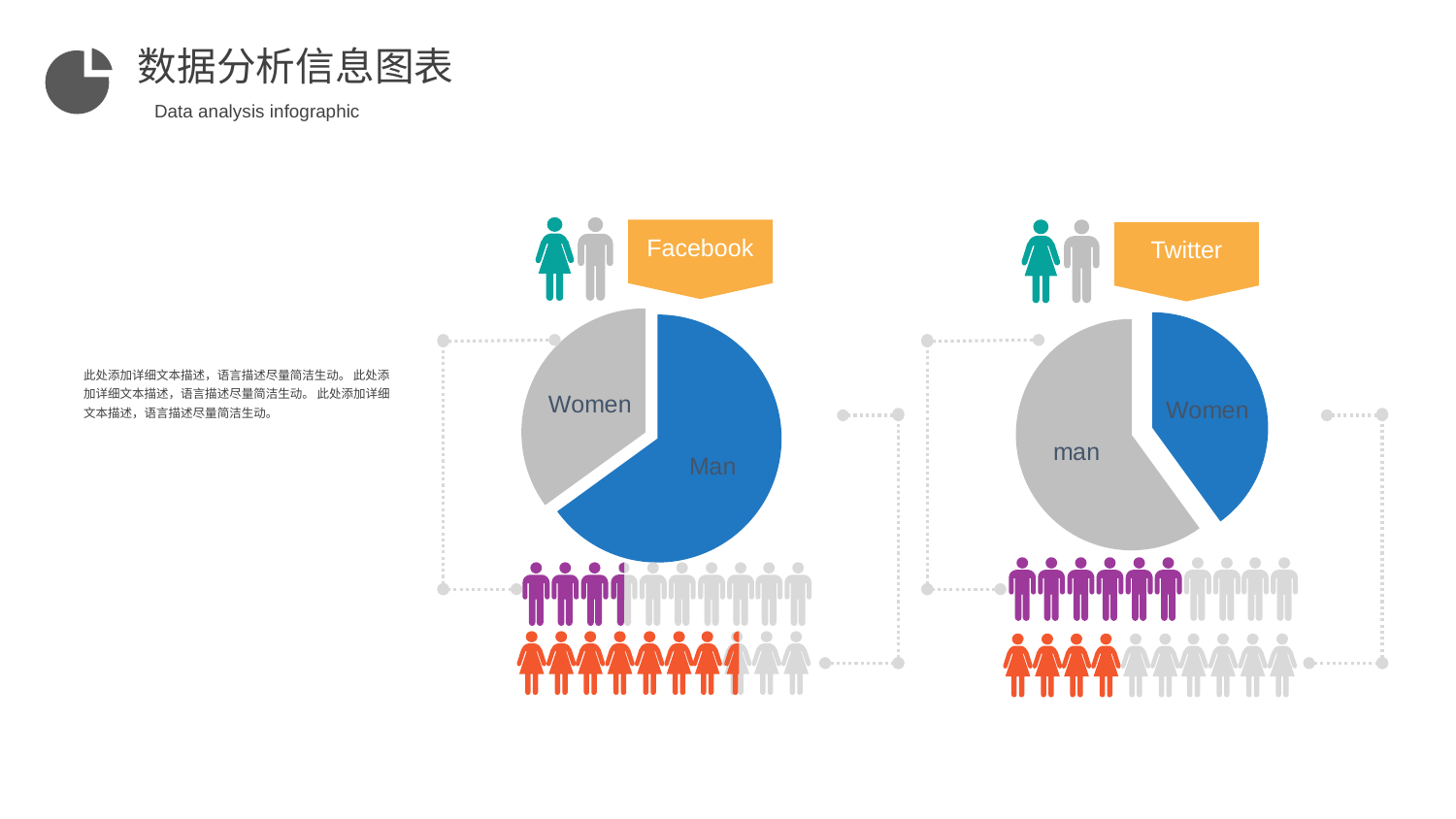

数据分析信息图表

Data analysis infographic

Facebook
Twitter

### Chart

| Category | Sales |
|---|---|
| Man | 65.0 |
| Women | 35.0 |

### Chart

| Category | Sales |
|---|---|
| Women | 40.0 |
| man | 60.0 |
此处添加详细文本描述，语言描述尽量简洁生动。 此处添加详细文本描述，语言描述尽量简洁生动。 此处添加详细文本描述，语言描述尽量简洁生动。